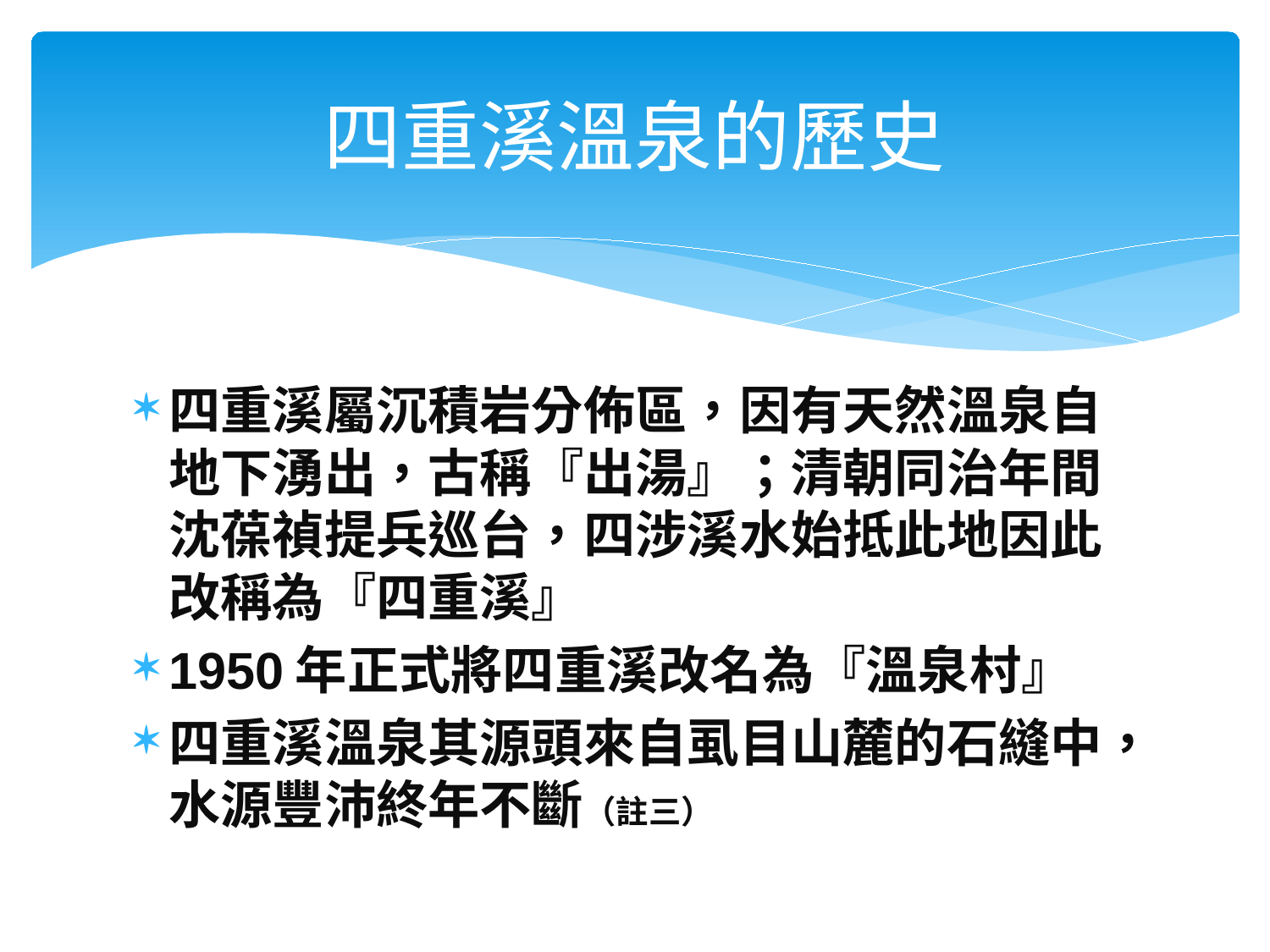

# 四重溪溫泉的歷史
四重溪屬沉積岩分佈區，因有天然溫泉自地下湧出，古稱『出湯』；清朝同治年間沈葆禎提兵巡台，四涉溪水始抵此地因此改稱為『四重溪』
1950年正式將四重溪改名為『溫泉村』
四重溪溫泉其源頭來自虱目山麓的石縫中，水源豐沛終年不斷（註三）